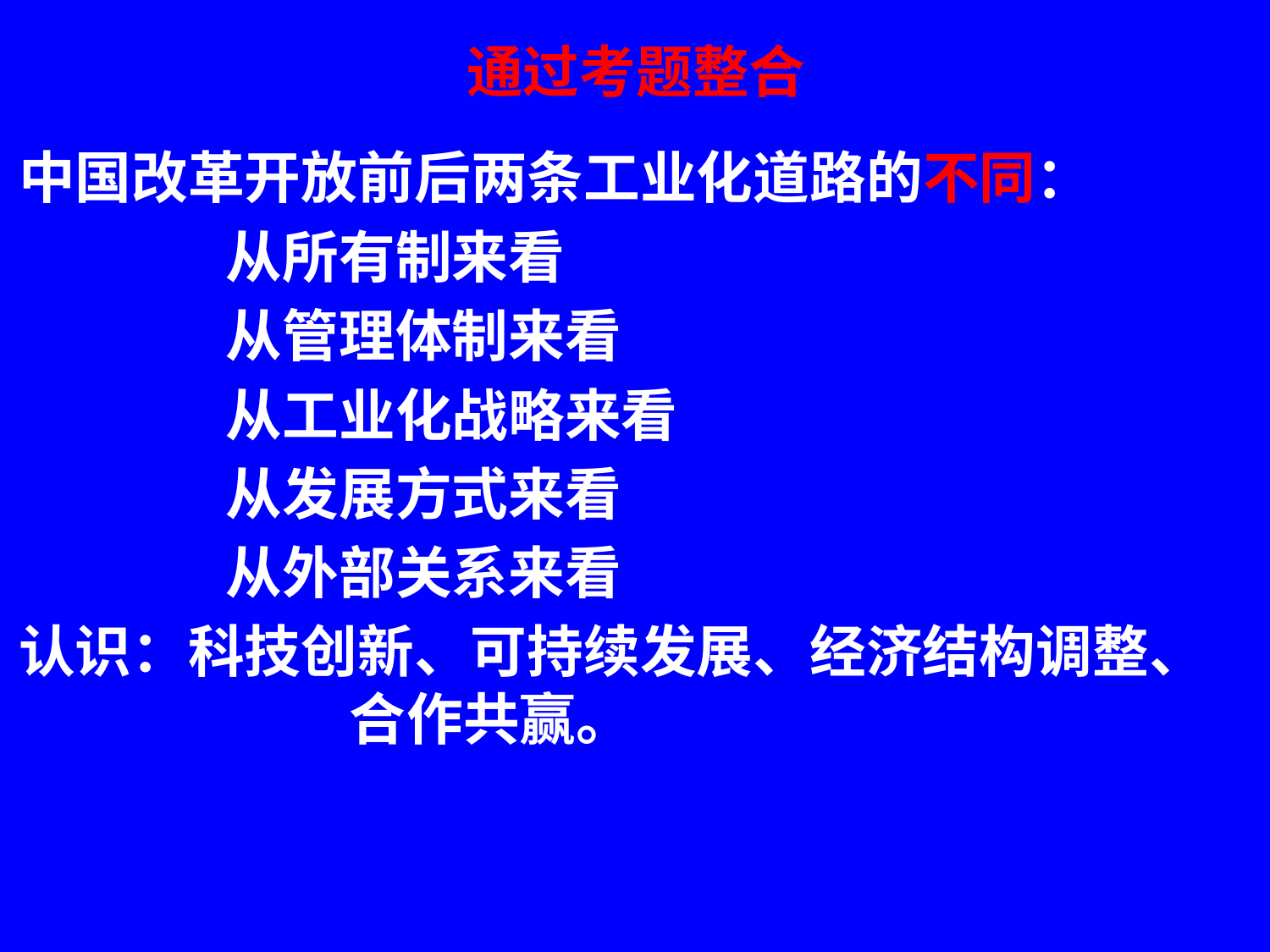

# 通过考题整合
中国改革开放前后两条工业化道路的不同：
               从所有制来看
               从管理体制来看
               从工业化战略来看
               从发展方式来看
               从外部关系来看
认识：科技创新、可持续发展、经济结构调整、                           合作共赢。